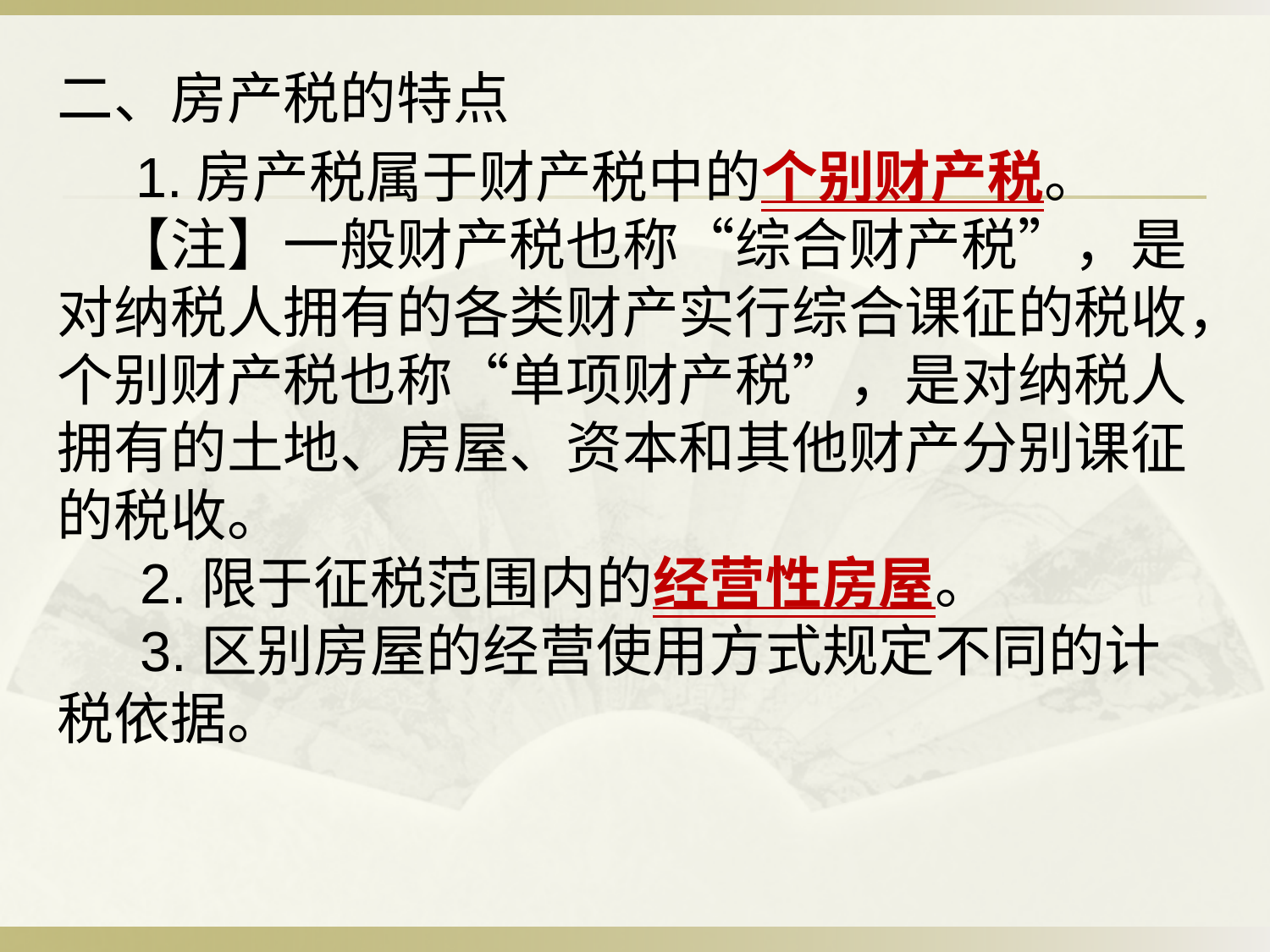

二、房产税的特点
     1.房产税属于财产税中的个别财产税。
　【注】一般财产税也称“综合财产税”，是对纳税人拥有的各类财产实行综合课征的税收，个别财产税也称“单项财产税”，是对纳税人拥有的土地、房屋、资本和其他财产分别课征的税收。
　 2.限于征税范围内的经营性房屋。
　 3.区别房屋的经营使用方式规定不同的计税依据。